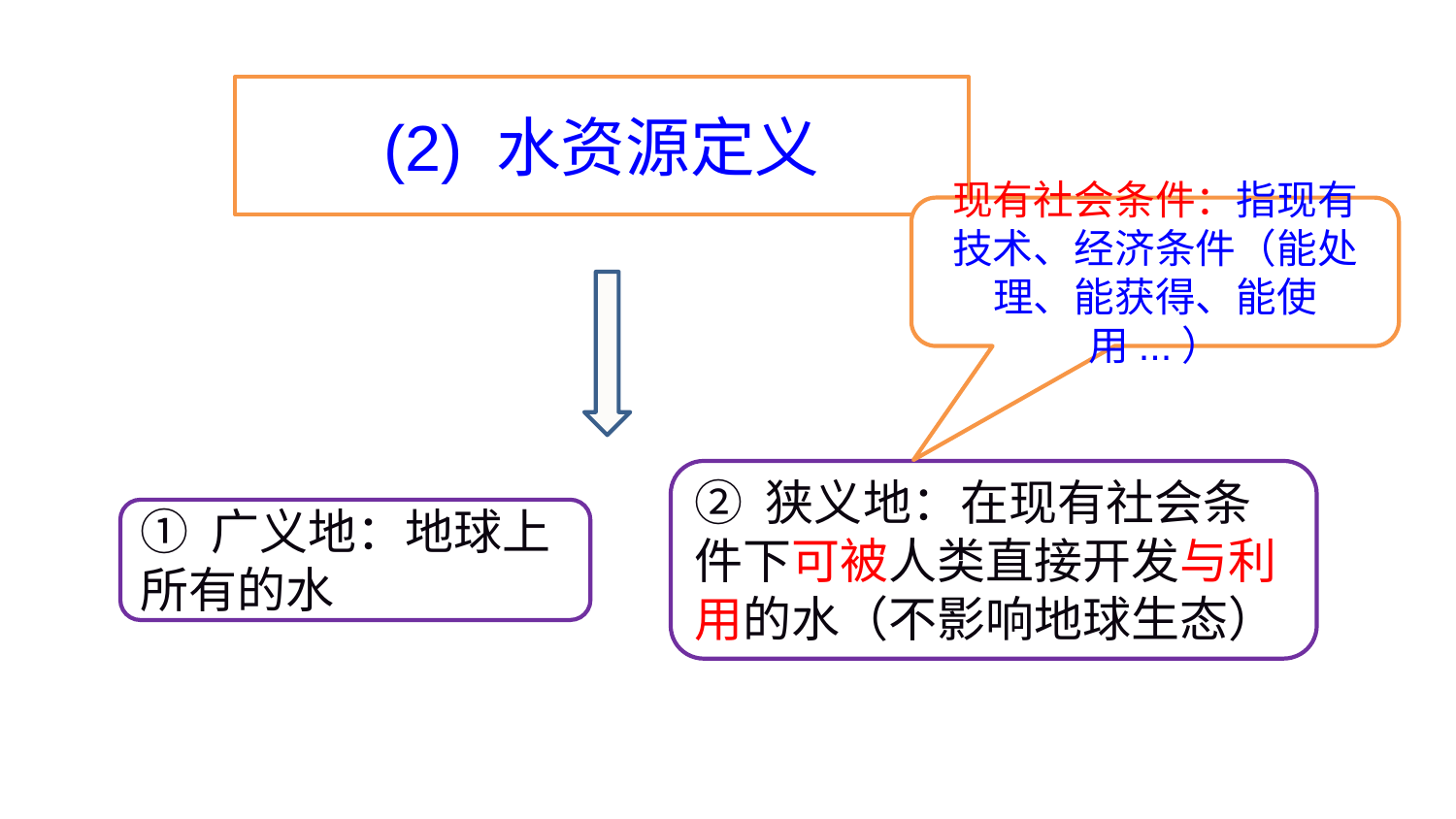

# (2) 水资源定义
现有社会条件：指现有技术、经济条件（能处理、能获得、能使用...）

② 狭义地：在现有社会条件下可被人类直接开发与利用的水（不影响地球生态）
① 广义地：地球上所有的水